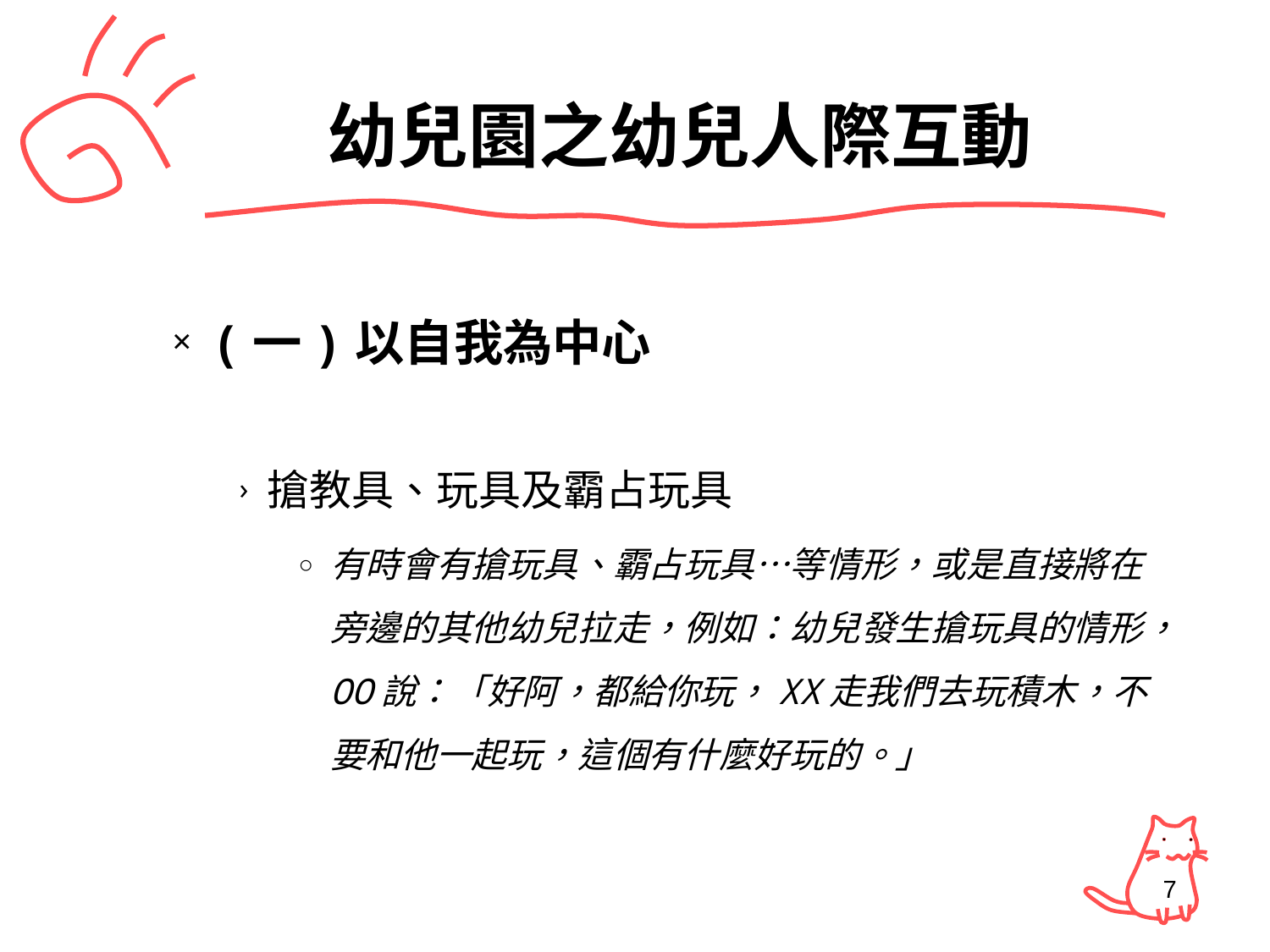

# 幼兒園之幼兒人際互動

(一)以自我為中心

搶教具、玩具及霸占玩具
有時會有搶玩具、霸占玩具…等情形，或是直接將在旁邊的其他幼兒拉走，例如：幼兒發生搶玩具的情形，OO說：「好阿，都給你玩，XX走我們去玩積木，不要和他一起玩，這個有什麼好玩的。」

7